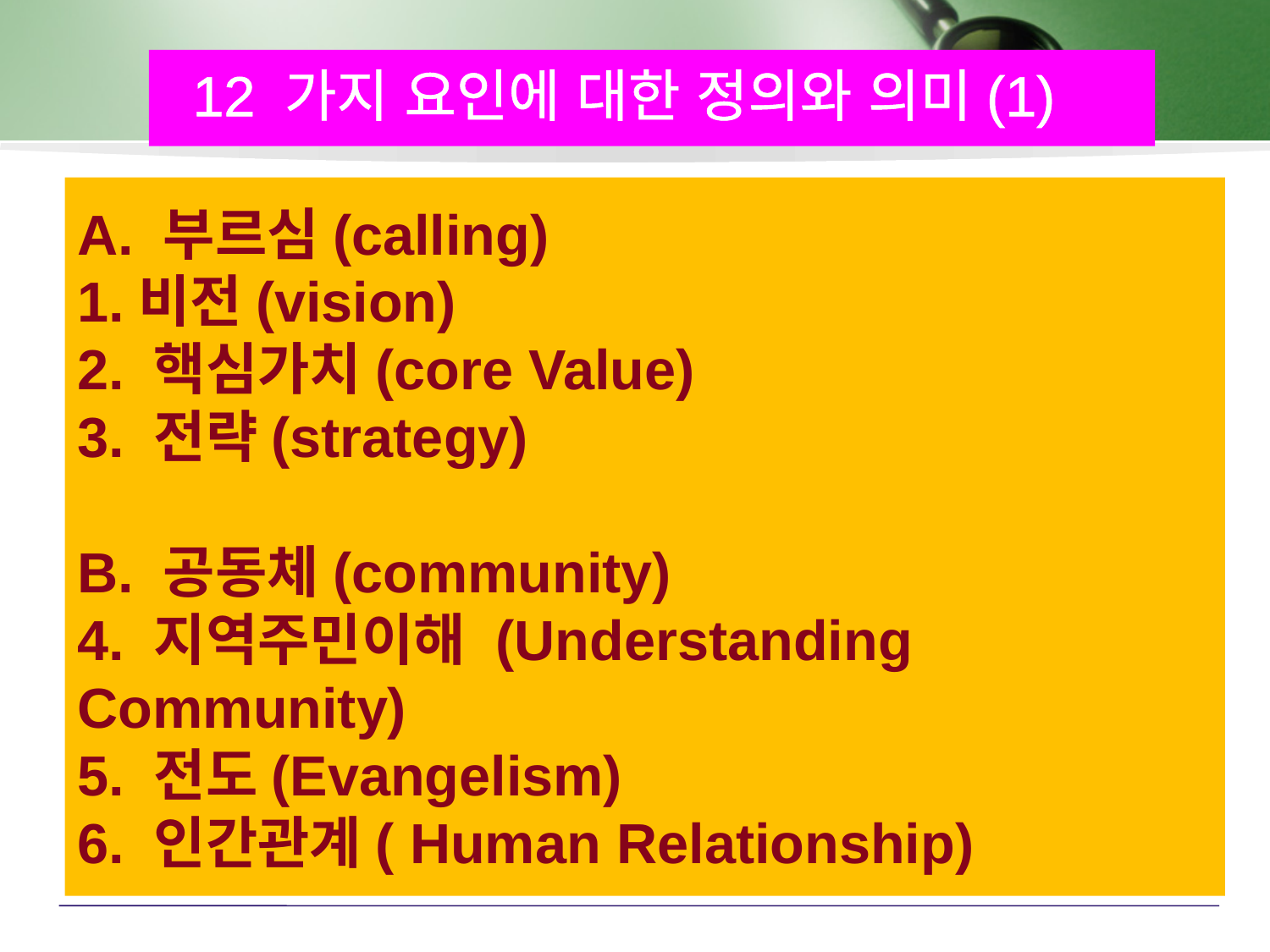

12 가지 요인에 대한 정의와 의미(1)
# A. 부르심(calling) 1.비전(vision) 2. 핵심가치(core Value)  3. 전략(strategy) B. 공동체(community) 4. 지역주민이해 (Understanding Community) 5. 전도(Evangelism) 6. 인간관계( Human Relationship)